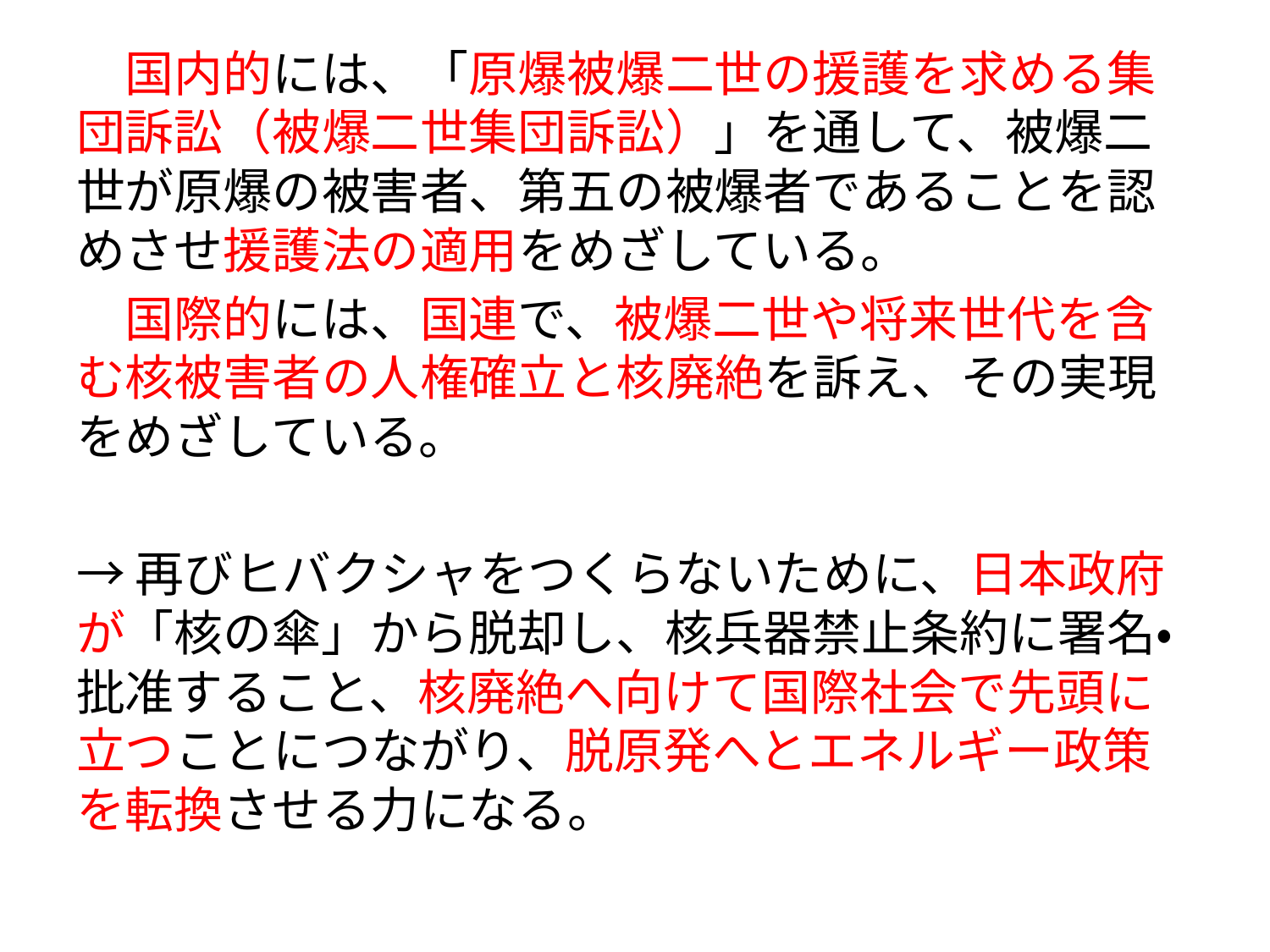

#
　国内的には、「原爆被爆二世の援護を求める集団訴訟（被爆二世集団訴訟）」を通して、被爆二世が原爆の被害者、第五の被爆者であることを認めさせ援護法の適用をめざしている。
　国際的には、国連で、被爆二世や将来世代を含む核被害者の人権確立と核廃絶を訴え、その実現をめざしている。

→再びヒバクシャをつくらないために、日本政府が「核の傘」から脱却し、核兵器禁止条約に署名・批准すること、核廃絶へ向けて国際社会で先頭に立つことにつながり、脱原発へとエネルギー政策を転換させる力になる。